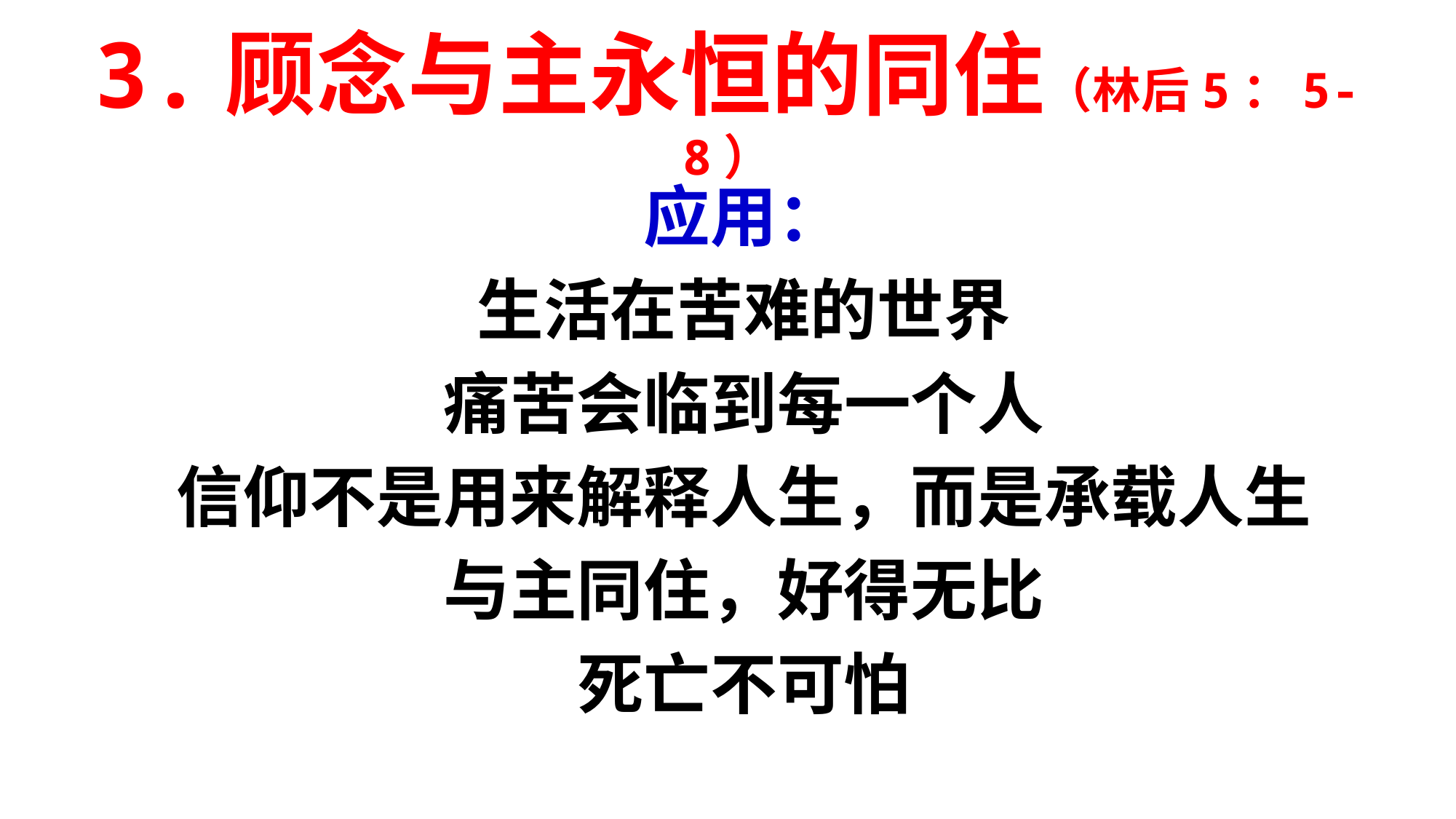

# 3.顾念与主永恒的同住（林后5：5-8）
应用：
生活在苦难的世界
痛苦会临到每一个人
信仰不是用来解释人生，而是承载人生
与主同住，好得无比
死亡不可怕